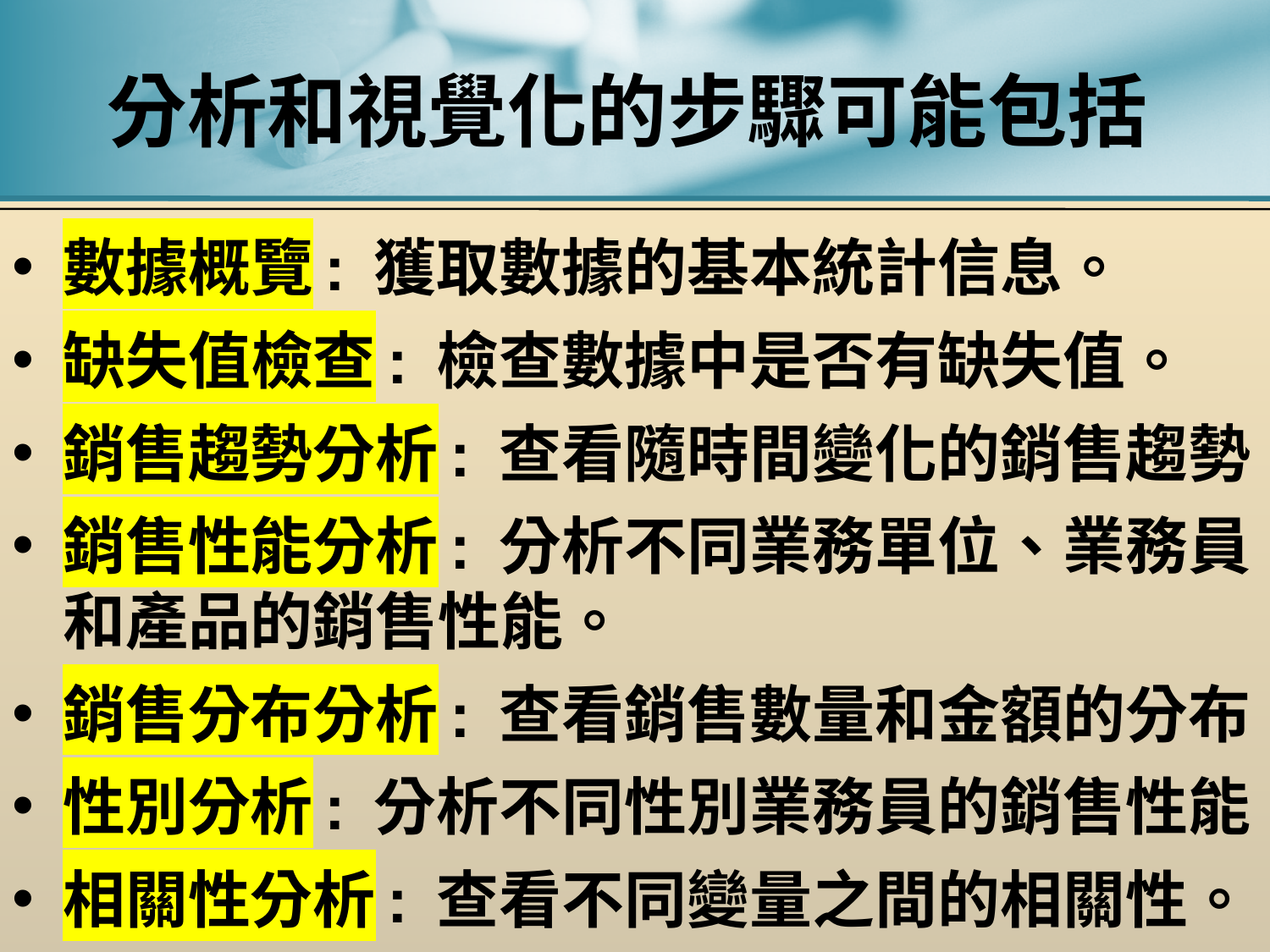

# 分析和視覺化的步驟可能包括
數據概覽: 獲取數據的基本統計信息。
缺失值檢查: 檢查數據中是否有缺失值。
銷售趨勢分析: 查看隨時間變化的銷售趨勢。
銷售性能分析: 分析不同業務單位、業務員和產品的銷售性能。
銷售分布分析: 查看銷售數量和金額的分布。
性別分析: 分析不同性別業務員的銷售性能。
相關性分析: 查看不同變量之間的相關性。